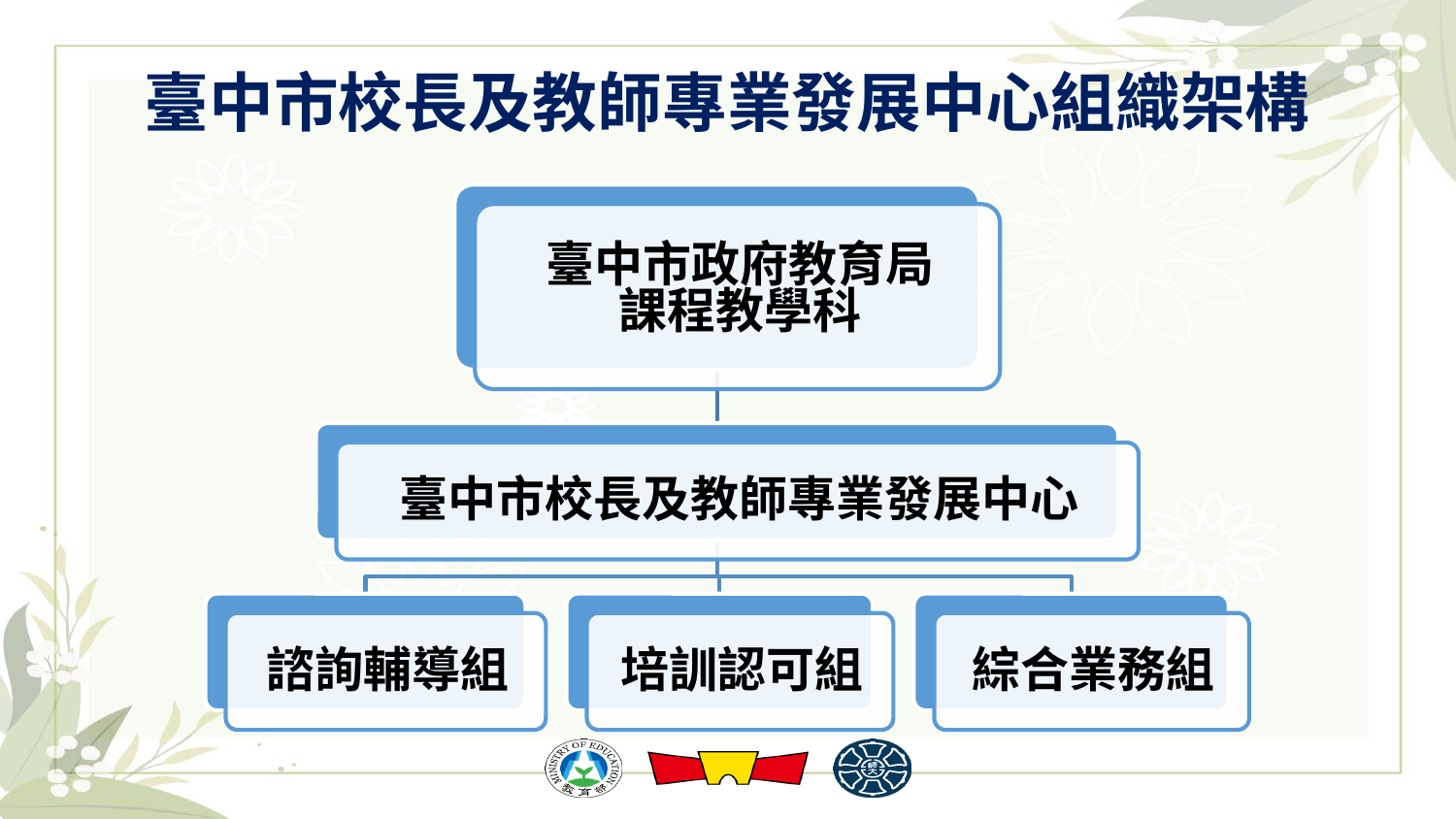

# 臺中市校長及教師專業發展中心組織架構
臺中市政府教育局
課程教學科
臺中市校長及教師專業發展中心
諮詢輔導組
培訓認可組
綜合業務組